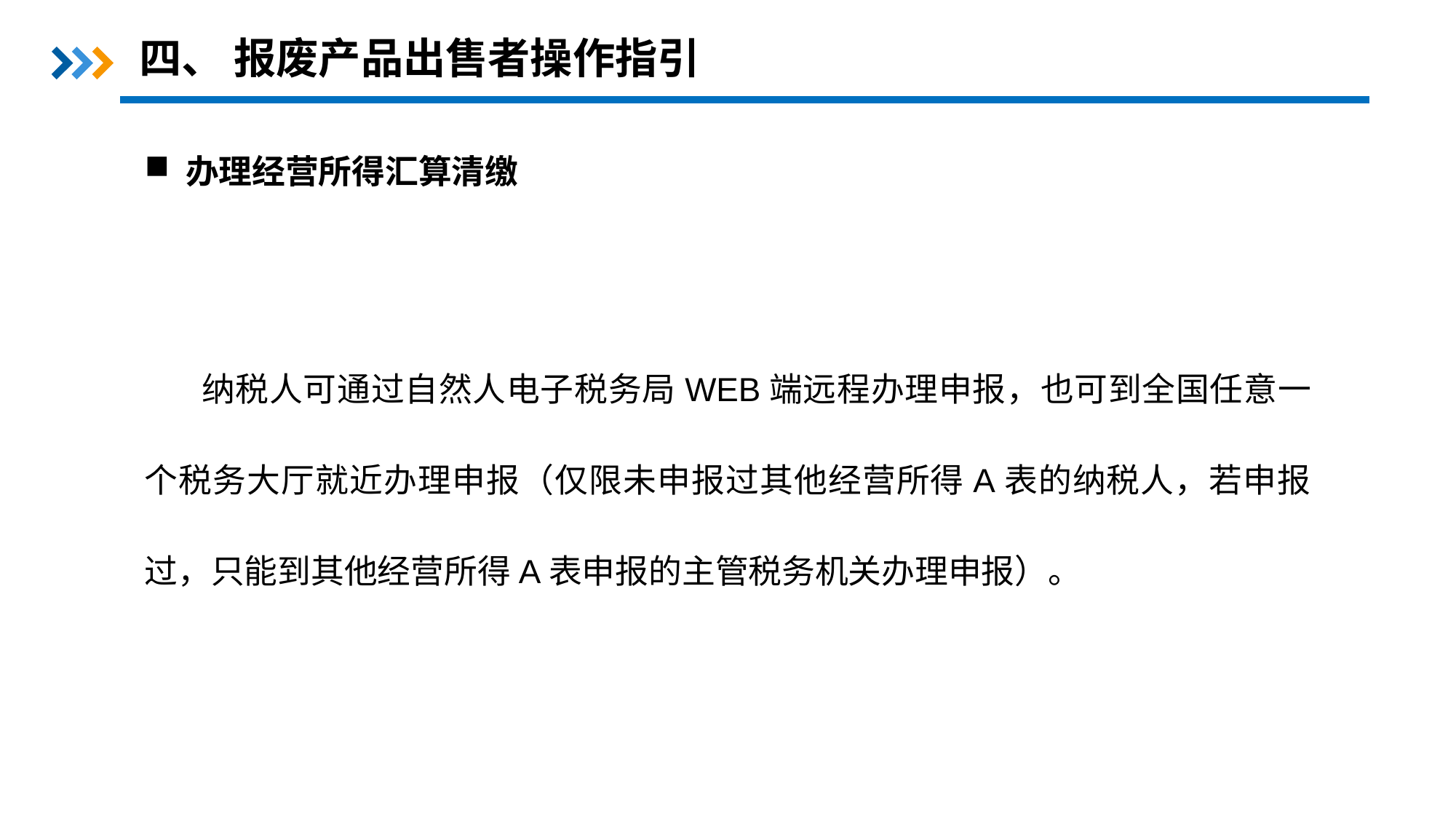

四、 报废产品出售者操作指引

办理经营所得汇算清缴

      纳税人可通过自然人电子税务局WEB端远程办理申报，也可到全国任意一个税务大厅就近办理申报（仅限未申报过其他经营所得A表的纳税人，若申报过，只能到其他经营所得A表申报的主管税务机关办理申报）。